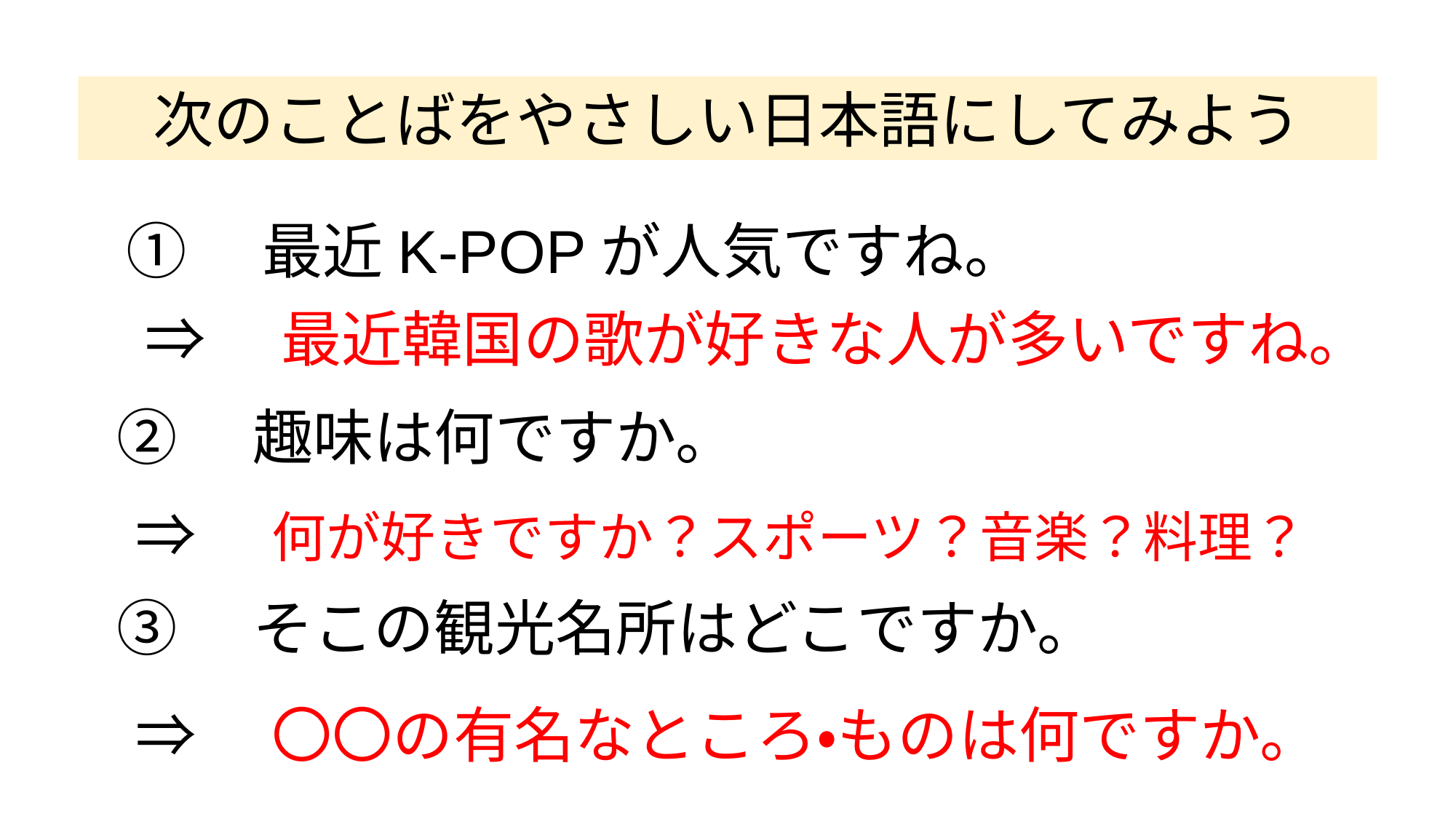

次のことばをやさしい日本語にしてみよう
①　最近K-POPが人気ですね。
⇒　最近韓国の歌が好きな人が多いですね。
②　趣味は何ですか。
⇒　何が好きですか？スポーツ？音楽？料理？
③　そこの観光名所はどこですか。
⇒　〇〇の有名なところ・ものは何ですか。